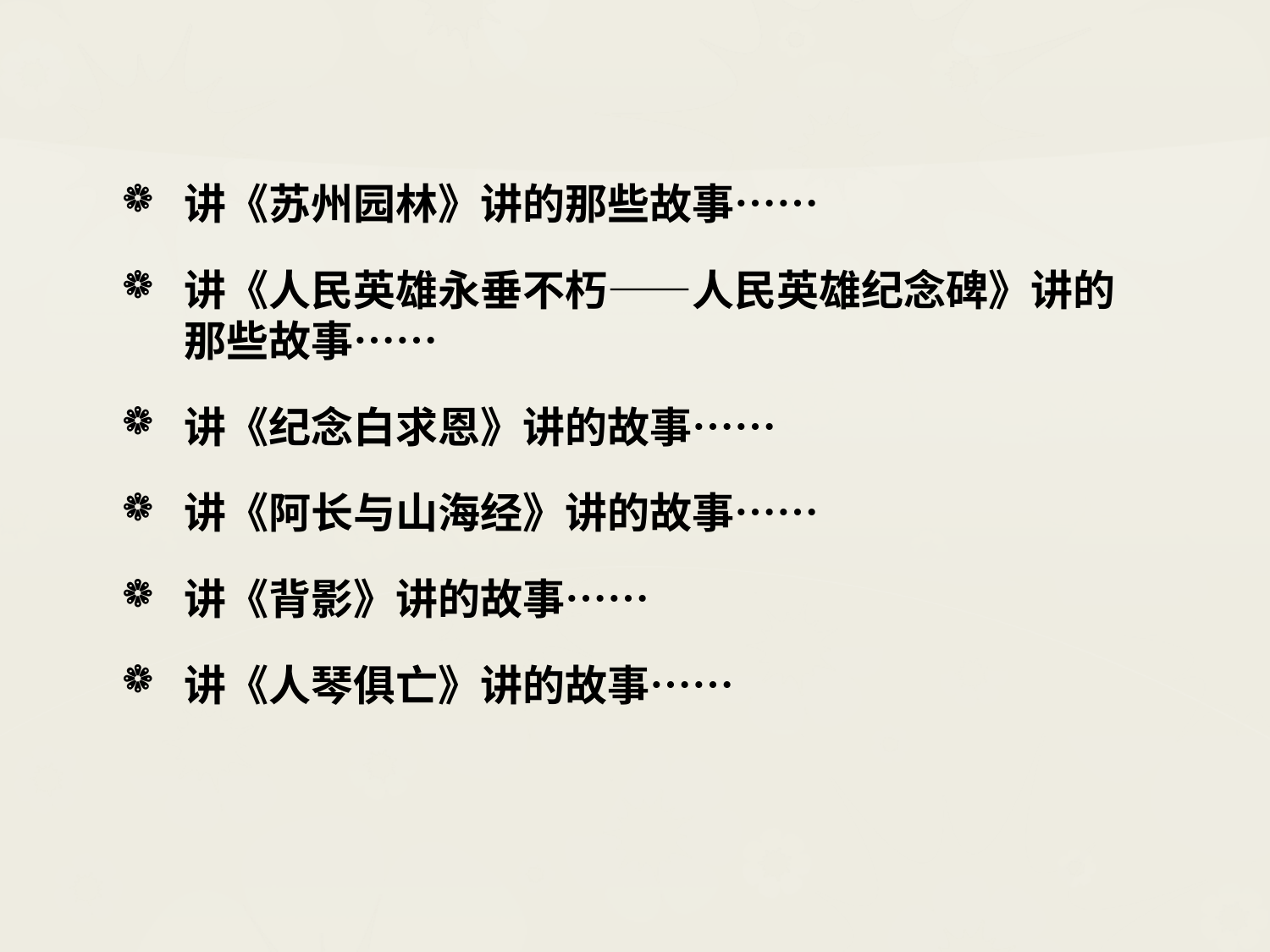

#
讲《苏州园林》讲的那些故事……
讲《人民英雄永垂不朽——人民英雄纪念碑》讲的那些故事……
讲《纪念白求恩》讲的故事……
讲《阿长与山海经》讲的故事……
讲《背影》讲的故事……
讲《人琴俱亡》讲的故事……